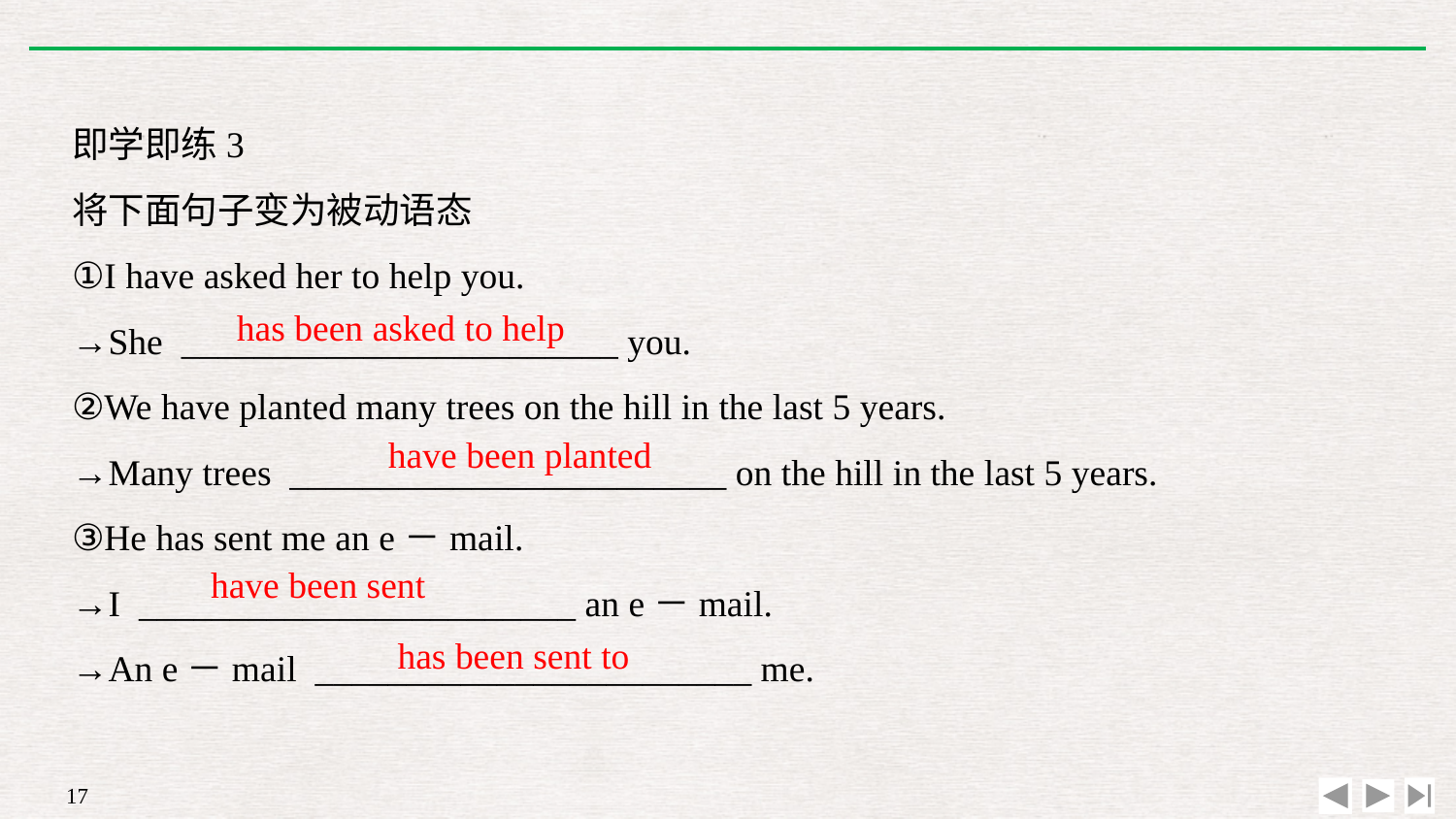

即学即练3
将下面句子变为被动语态
①I have asked her to help you.
→She  ________________________ you.
②We have planted many trees on the hill in the last 5 years.
→Many trees  ________________________ on the hill in the last 5 years.
③He has sent me an e－mail.
→I  ________________________ an e－mail.
→An e－mail  ________________________ me.
has been asked to help
have been planted
have been sent
has been sent to